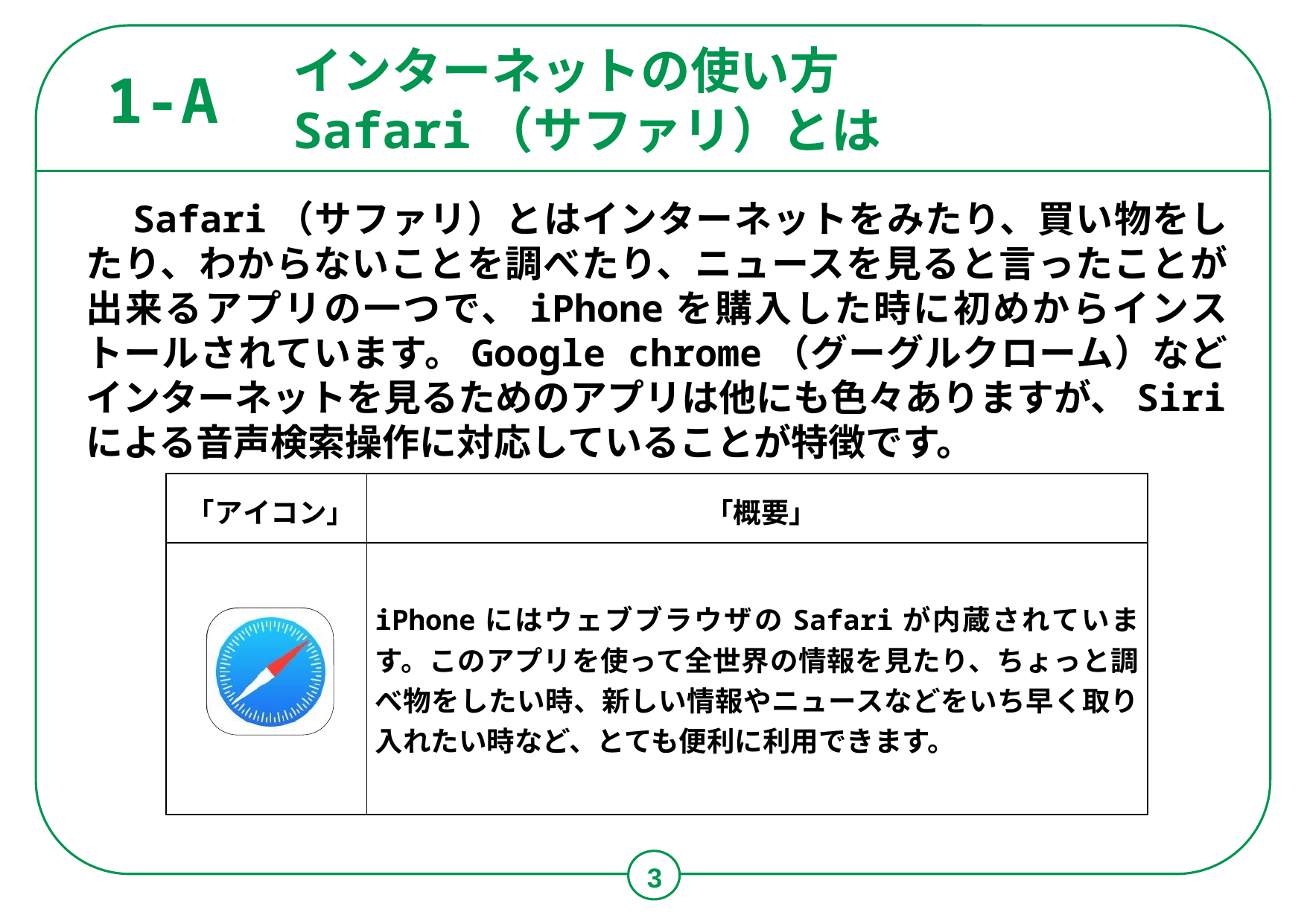

インターネットの使い方
Safari（サファリ）とは
1-A
　Safari（サファリ）とはインターネットをみたり、買い物をしたり、わからないことを調べたり、ニュースを見ると言ったことが出来るアプリの一つで、iPhoneを購入した時に初めからインストールされています。Google chrome（グーグルクローム）などインターネットを見るためのアプリは他にも色々ありますが、Siriによる音声検索操作に対応していることが特徴です。
| 「アイコン」 | 「概要」 |
| --- | --- |
|  | iPhoneにはウェブブラウザのSafariが内蔵されています。このアプリを使って全世界の情報を見たり、ちょっと調べ物をしたい時、新しい情報やニュースなどをいち早く取り入れたい時など、とても便利に利用できます。 |